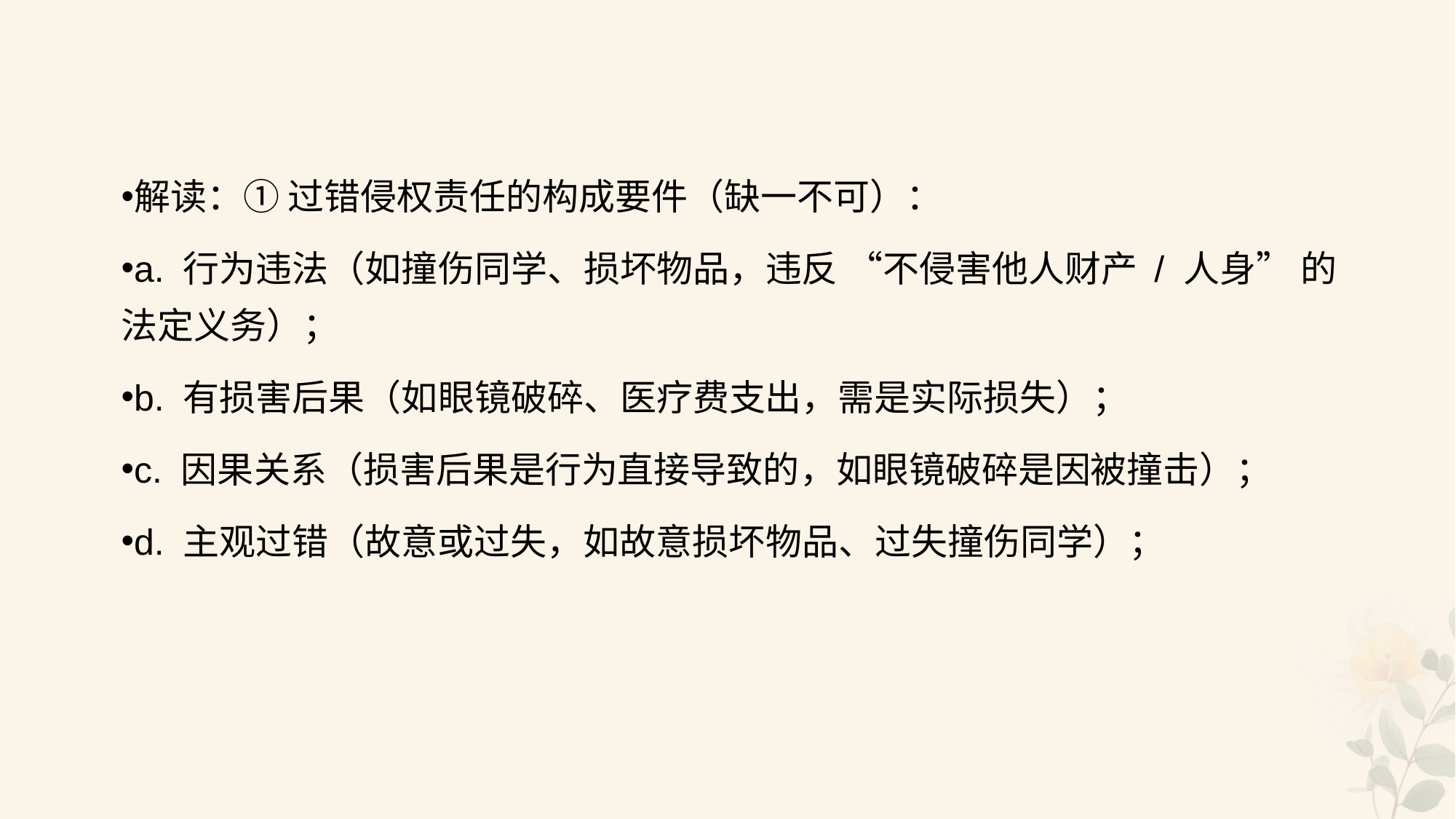

#
解读：① 过错侵权责任的构成要件（缺一不可）：
a. 行为违法（如撞伤同学、损坏物品，违反 “不侵害他人财产 / 人身” 的法定义务）；
b. 有损害后果（如眼镜破碎、医疗费支出，需是实际损失）；
c. 因果关系（损害后果是行为直接导致的，如眼镜破碎是因被撞击）；
d. 主观过错（故意或过失，如故意损坏物品、过失撞伤同学）；